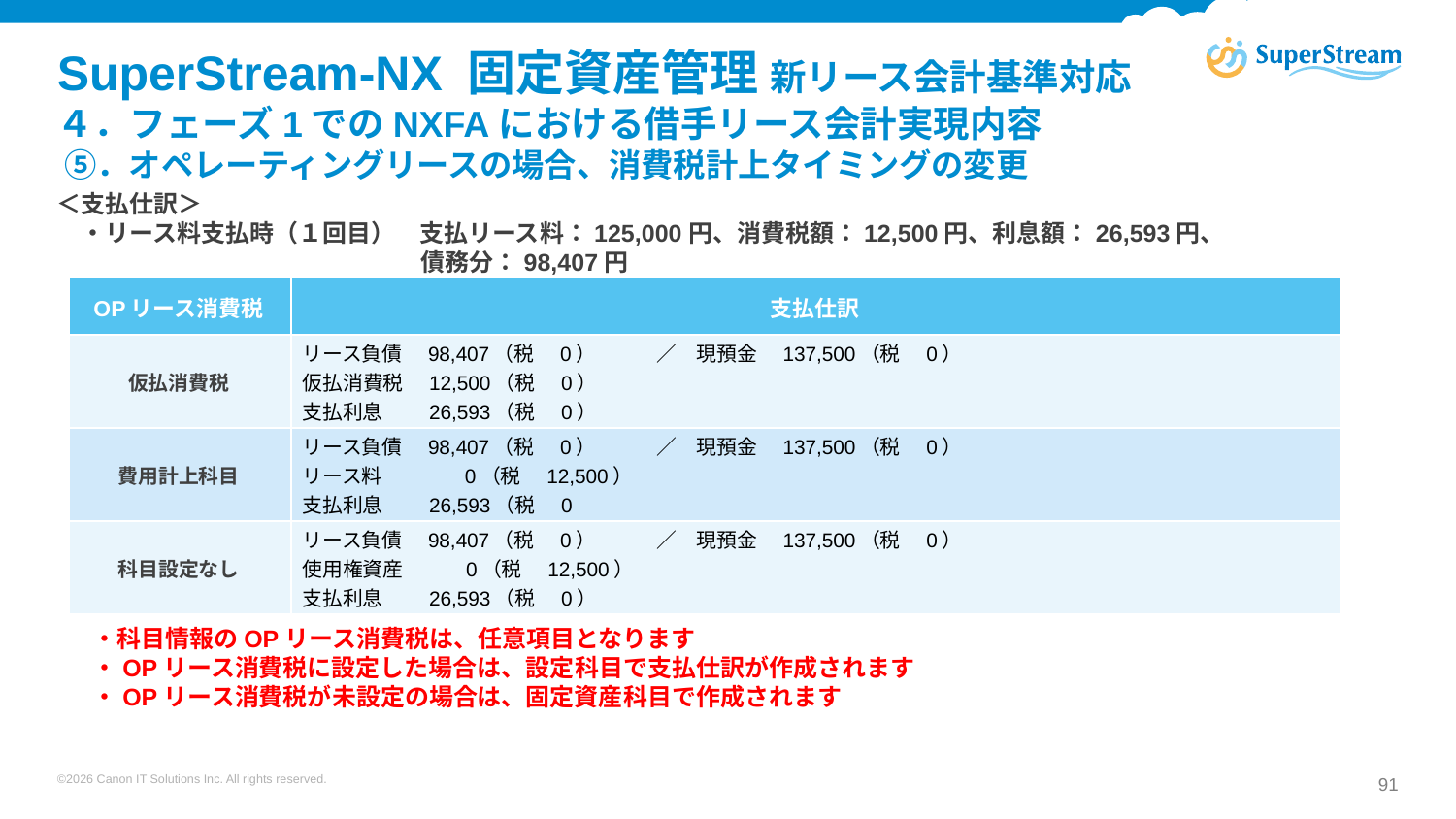

# SuperStream-NX 固定資産管理 新リース会計基準対応 ４．フェーズ1でのNXFAにおける借手リース会計実現内容 ⑤．オペレーティングリースの場合、消費税計上タイミングの変更
＜支払仕訳＞
　・リース料支払時（１回目）　支払リース料：125,000円、消費税額：12,500円、利息額：26,593円、
　　　　　　　　　　　　　　　債務分：98,407円
| OPリース消費税 | 支払仕訳 |
| --- | --- |
| 仮払消費税 | リース負債　98,407（税　0）　　　／　現預金　137,500（税　0） 仮払消費税　12,500（税　0） 支払利息　　26,593（税　0） |
| 費用計上科目 | リース負債　98,407（税　0）　　　／　現預金　137,500（税　0） リース料　　 0（税　12,500） 支払利息　　26,593（税　0 |
| 科目設定なし | リース負債　98,407（税　0）　　　／　現預金　137,500（税　0） 使用権資産　 0（税　12,500） 支払利息　　26,593（税　0） |
・科目情報のOPリース消費税は、任意項目となります
・OPリース消費税に設定した場合は、設定科目で支払仕訳が作成されます
・OPリース消費税が未設定の場合は、固定資産科目で作成されます
©2026 Canon IT Solutions Inc. All rights reserved.
91